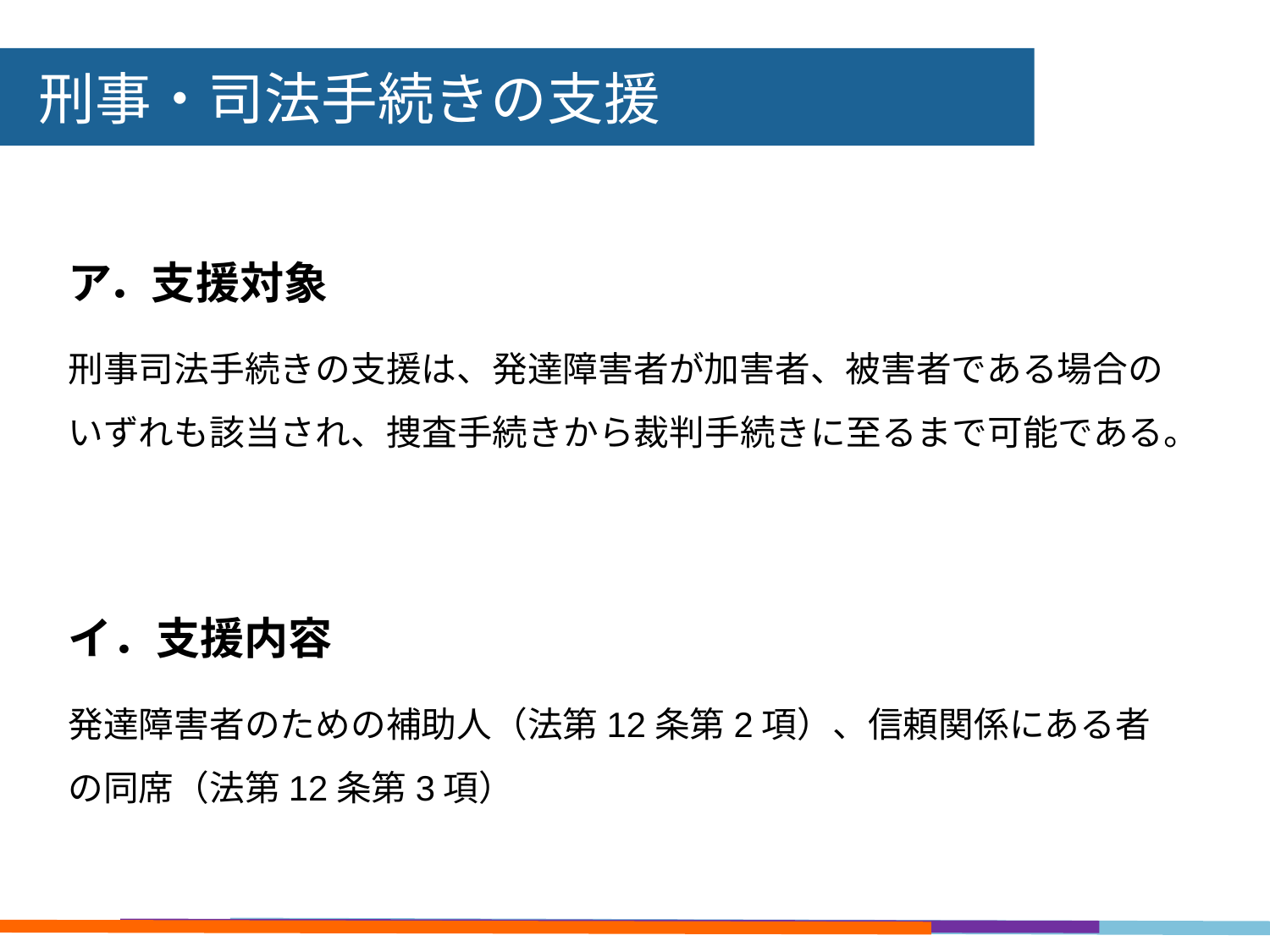

刑事・司法手続きの支援
ア．支援対象
刑事司法手続きの支援は、発達障害者が加害者、被害者である場合のいずれも該当され、捜査手続きから裁判手続きに至るまで可能である。

イ．支援内容
発達障害者のための補助人（法第12条第2項）、信頼関係にある者の同席（法第12条第3項）